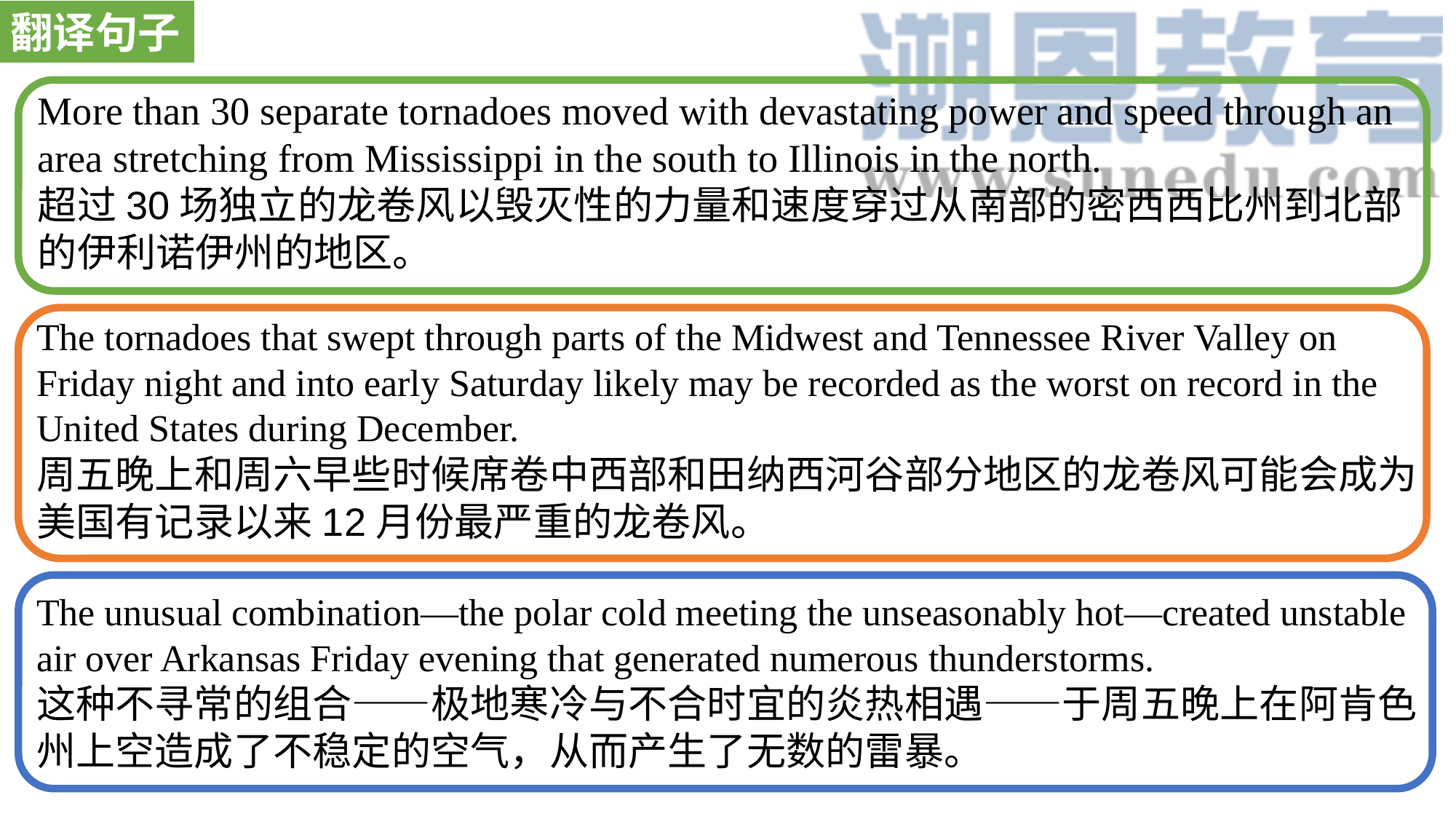

翻译句子

More than 30 separate tornadoes moved with devastating power and speed through an area stretching from Mississippi in the south to Illinois in the north.
超过30场独立的龙卷风以毁灭性的力量和速度穿过从南部的密西西比州到北部的伊利诺伊州的地区。

The tornadoes that swept through parts of the Midwest and Tennessee River Valley on Friday night and into early Saturday likely may be recorded as the worst on record in the United States during December.
周五晚上和周六早些时候席卷中西部和田纳西河谷部分地区的龙卷风可能会成为美国有记录以来12月份最严重的龙卷风。

The unusual combination—the polar cold meeting the unseasonably hot—created unstable air over Arkansas Friday evening that generated numerous thunderstorms.
这种不寻常的组合——极地寒冷与不合时宜的炎热相遇——于周五晚上在阿肯色州上空造成了不稳定的空气，从而产生了无数的雷暴。